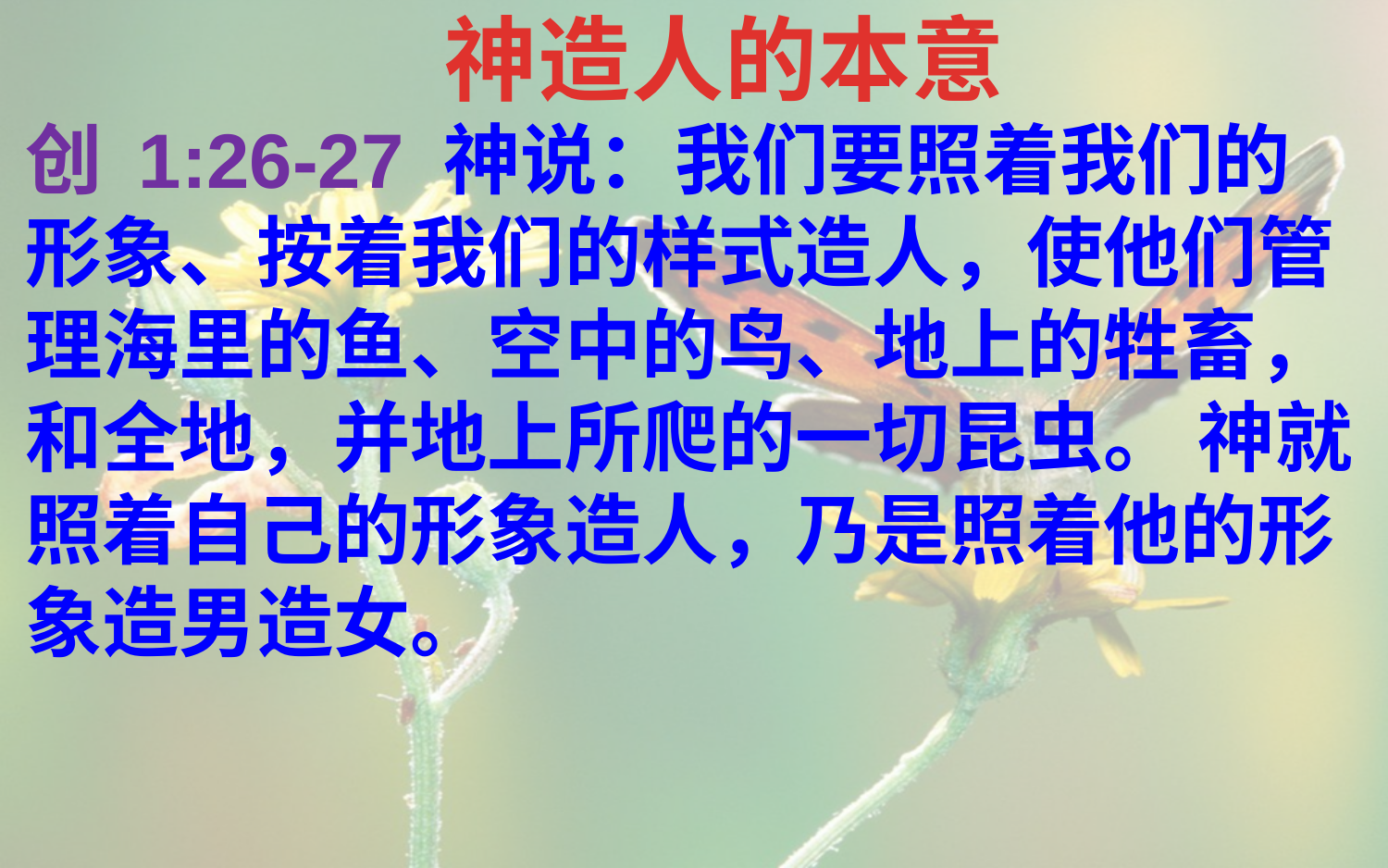

神造人的本意
创 1:26-27 神说：我们要照着我们的形象、按着我们的样式造人，使他们管理海里的鱼、空中的鸟、地上的牲畜，和全地，并地上所爬的一切昆虫。 神就照着自己的形象造人，乃是照着他的形象造男造女。